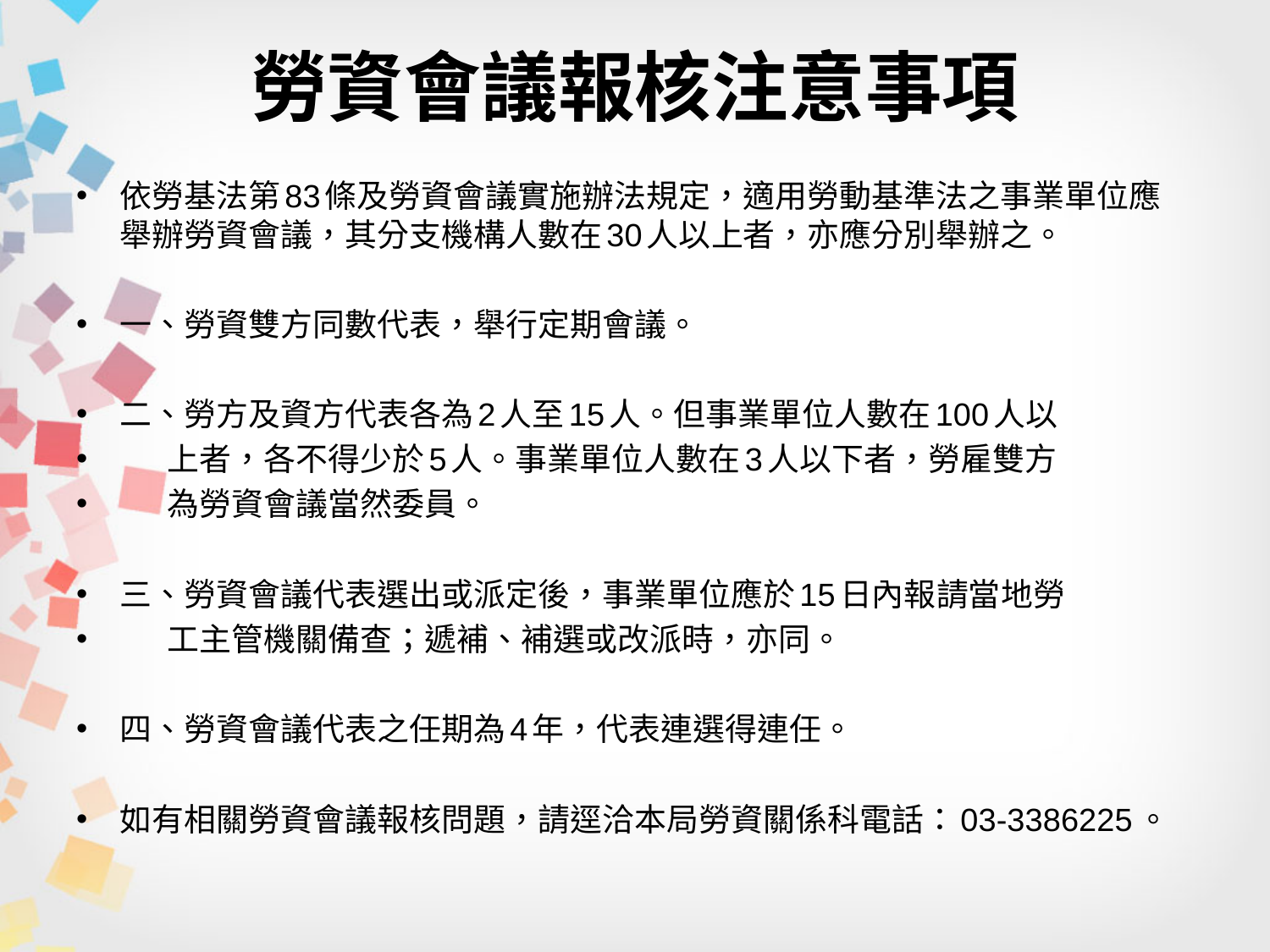

# 勞資會議報核注意事項
依勞基法第83條及勞資會議實施辦法規定，適用勞動基準法之事業單位應舉辦勞資會議，其分支機構人數在30人以上者，亦應分別舉辦之。

一、勞資雙方同數代表，舉行定期會議。

二、勞方及資方代表各為2人至15人。但事業單位人數在100人以
      上者，各不得少於5人。事業單位人數在3人以下者，勞雇雙方
      為勞資會議當然委員。

三、勞資會議代表選出或派定後，事業單位應於15日內報請當地勞
      工主管機關備查；遞補、補選或改派時，亦同。

四、勞資會議代表之任期為4年，代表連選得連任。

如有相關勞資會議報核問題，請逕洽本局勞資關係科電話：03-3386225。